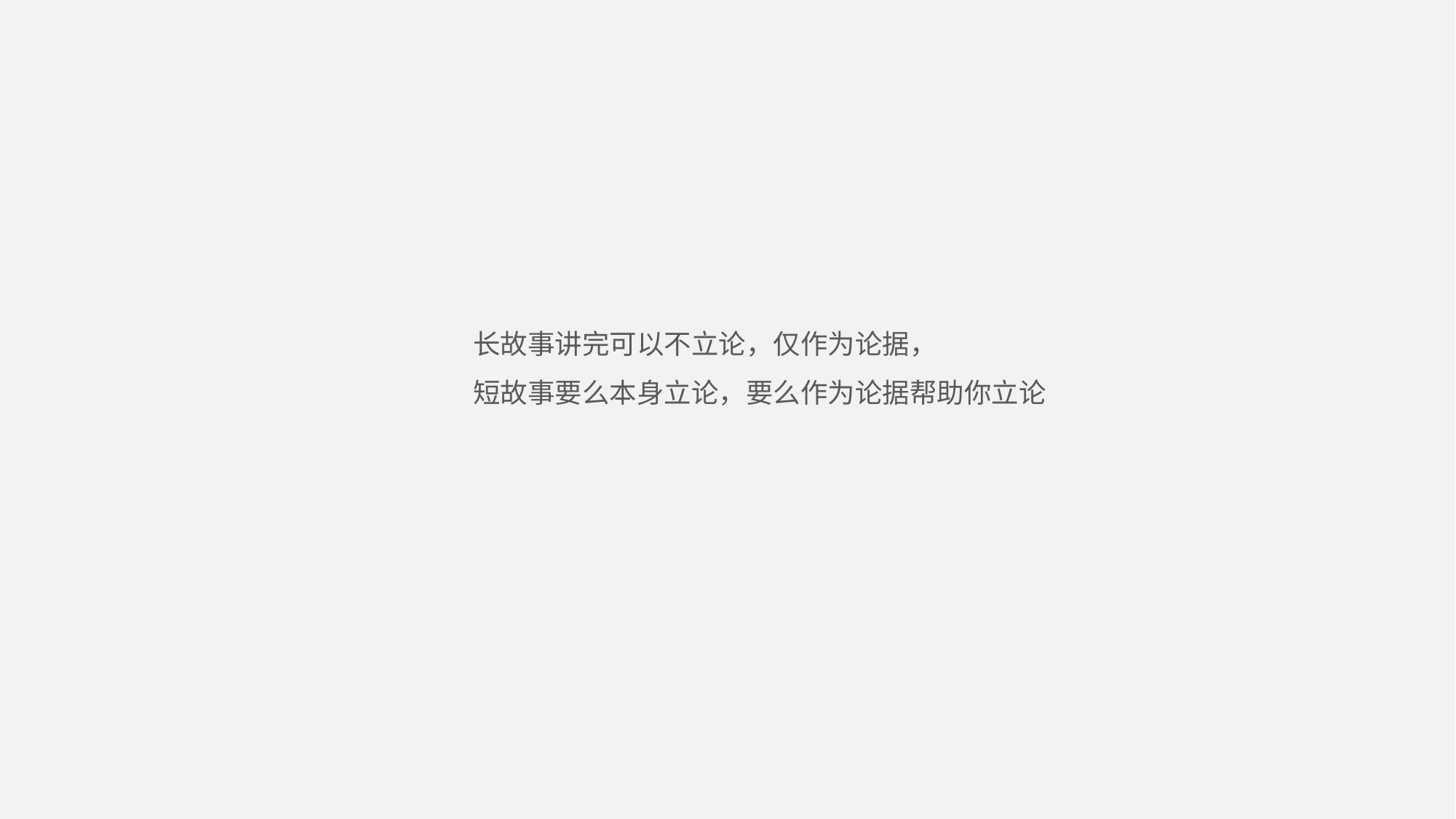

长故事讲完可以不立论，仅作为论据，
短故事要么本身立论，要么作为论据帮助你立论